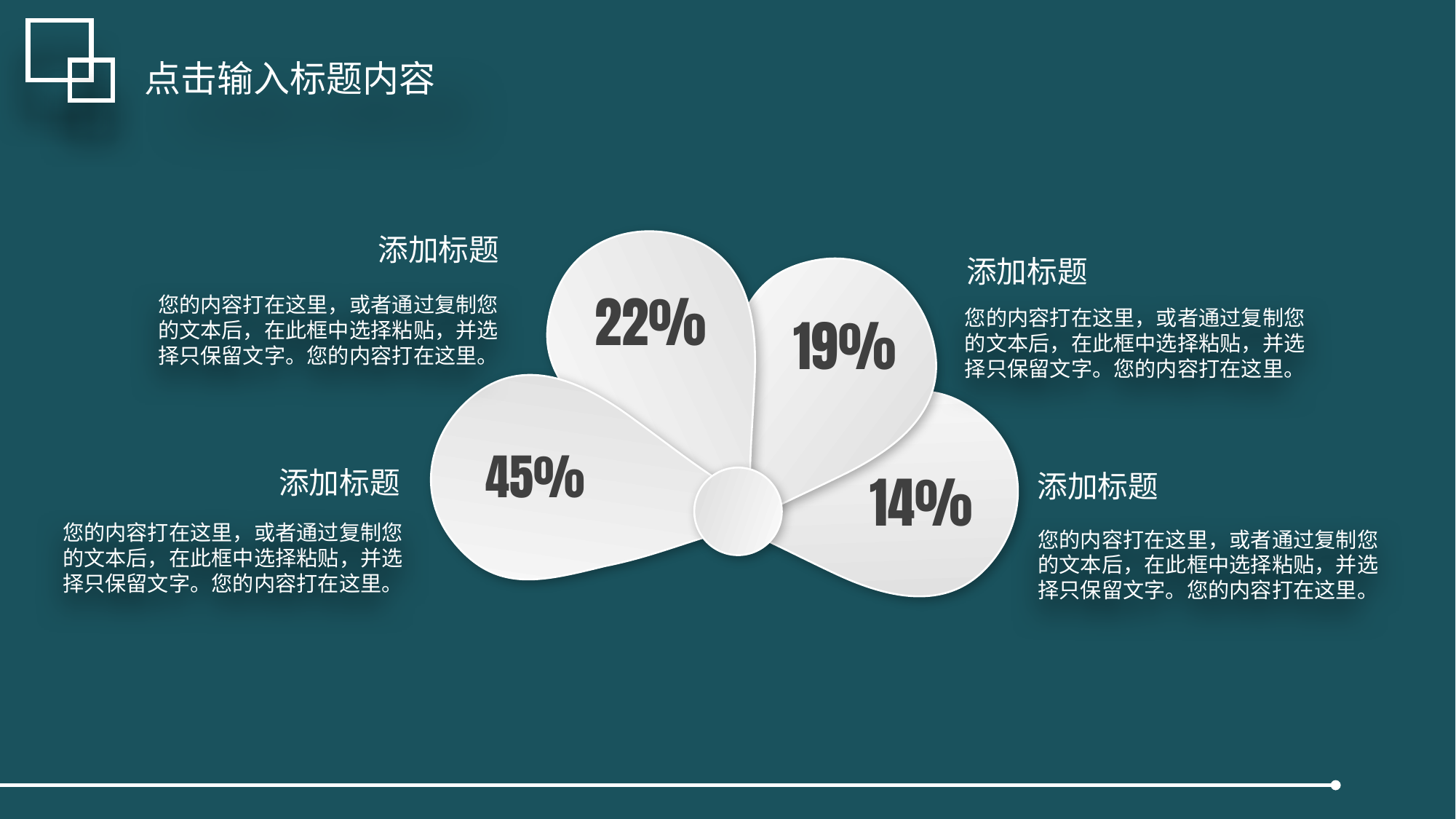

点击输入标题内容
添加标题
您的内容打在这里，或者通过复制您的文本后，在此框中选择粘贴，并选择只保留文字。您的内容打在这里。

添加标题
您的内容打在这里，或者通过复制您的文本后，在此框中选择粘贴，并选择只保留文字。您的内容打在这里。

22%
19%

45%
添加标题
您的内容打在这里，或者通过复制您的文本后，在此框中选择粘贴，并选择只保留文字。您的内容打在这里。
添加标题
您的内容打在这里，或者通过复制您的文本后，在此框中选择粘贴，并选择只保留文字。您的内容打在这里。
14%